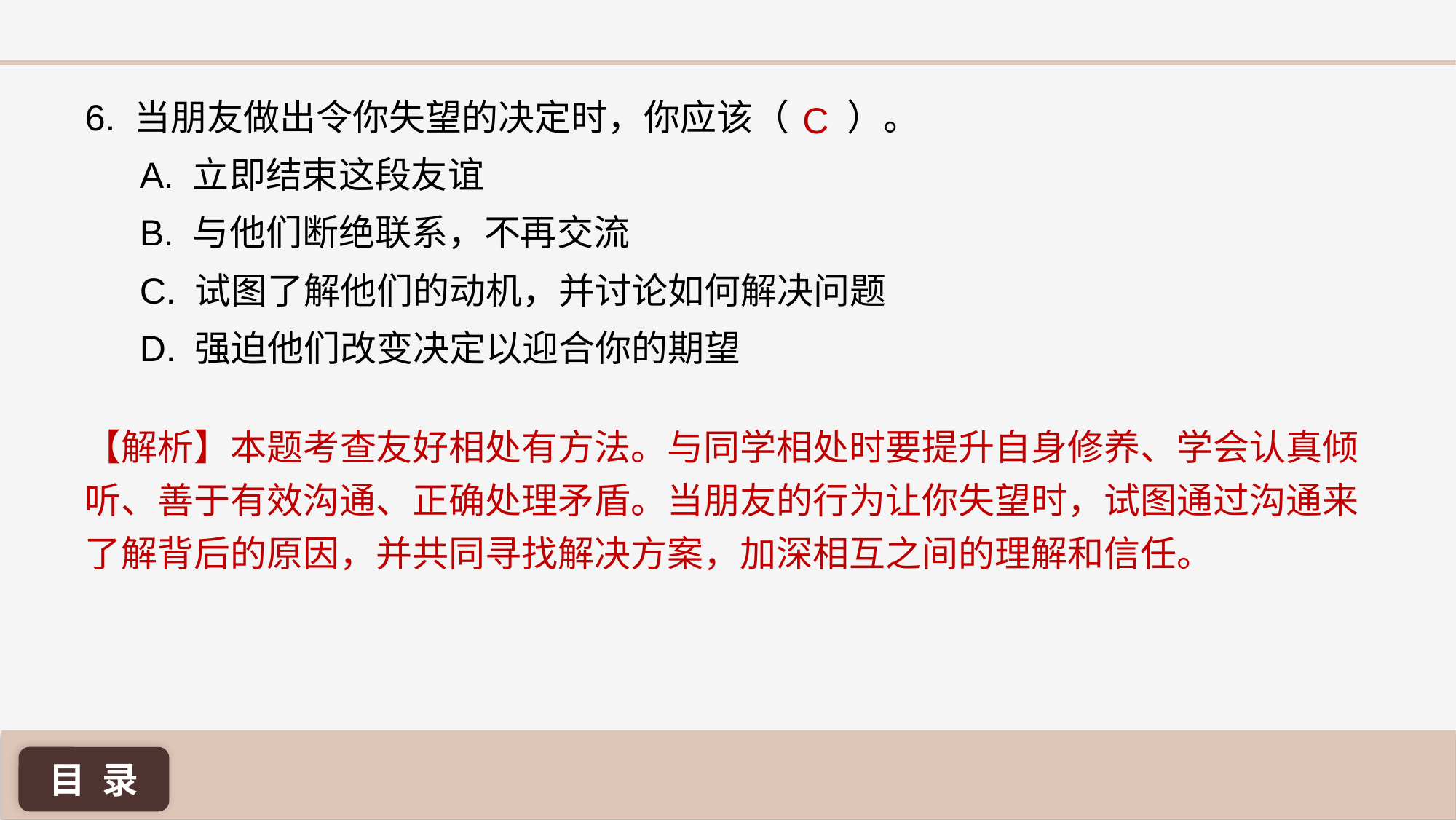

6. 当朋友做出令你失望的决定时，你应该（       ）。
A. 立即结束这段友谊
B. 与他们断绝联系，不再交流
C. 试图了解他们的动机，并讨论如何解决问题
D. 强迫他们改变决定以迎合你的期望
C
【解析】本题考查友好相处有方法。与同学相处时要提升自身修养、学会认真倾听、善于有效沟通、正确处理矛盾。当朋友的行为让你失望时，试图通过沟通来了解背后的原因，并共同寻找解决方案，加深相互之间的理解和信任。